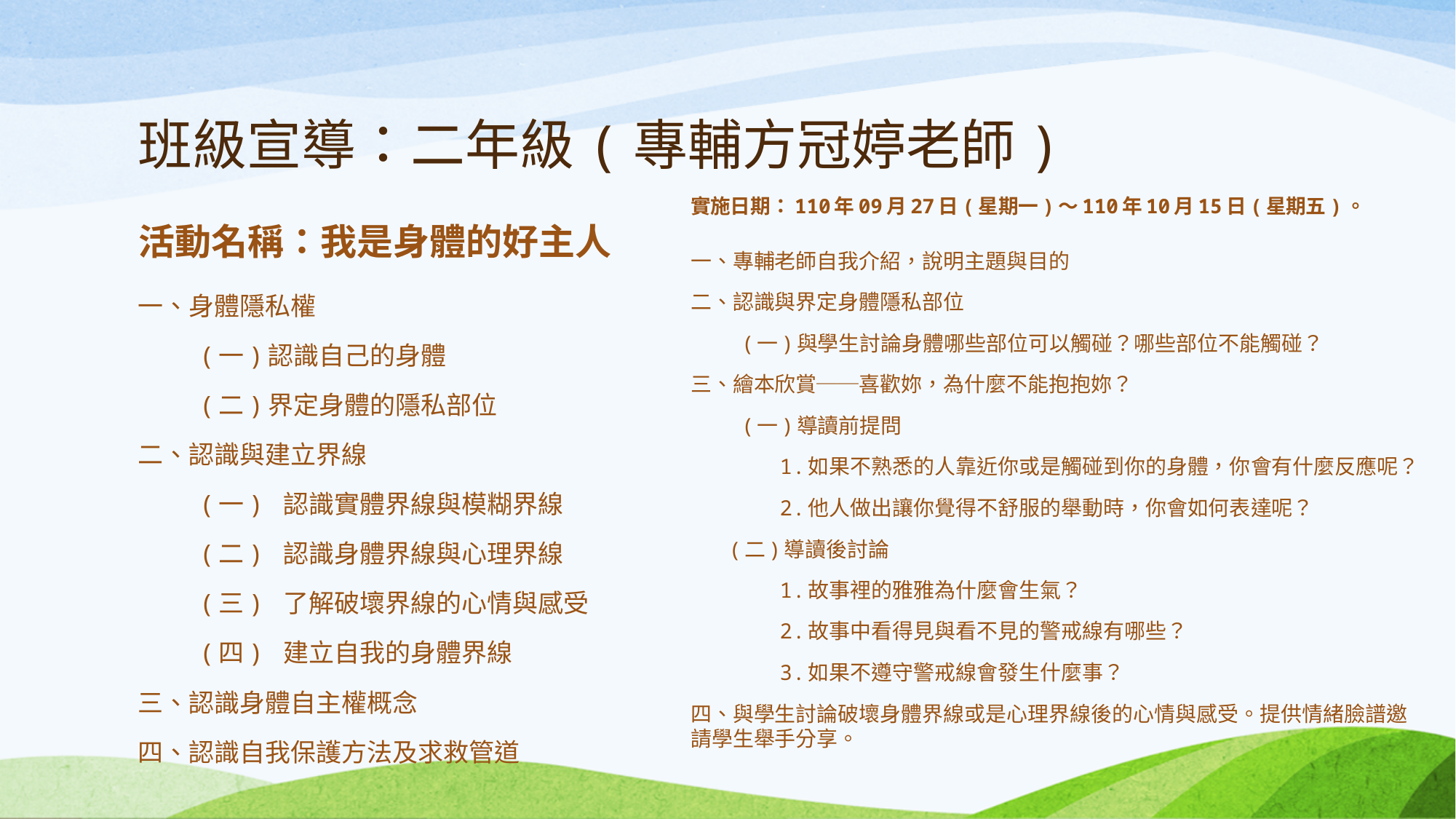

# 班級宣導：二年級(專輔方冠婷老師)
實施日期：110年09月27日(星期一)～110年10月15日(星期五)。
活動名稱：我是身體的好主人
一、專輔老師自我介紹，說明主題與目的
二、認識與界定身體隱私部位
    (一)與學生討論身體哪些部位可以觸碰？哪些部位不能觸碰？
三、繪本欣賞──喜歡妳，為什麼不能抱抱妳？
    (一)導讀前提問
       1.如果不熟悉的人靠近你或是觸碰到你的身體，你會有什麼反應呢？
       2.他人做出讓你覺得不舒服的舉動時，你會如何表達呢？
   (二)導讀後討論
       1.故事裡的雅雅為什麼會生氣？
       2.故事中看得見與看不見的警戒線有哪些？
       3.如果不遵守警戒線會發生什麼事？
四、與學生討論破壞身體界線或是心理界線後的心情與感受。提供情緒臉譜邀請學生舉手分享。

一、身體隱私權
    (一)認識自己的身體
    (二)界定身體的隱私部位
二、認識與建立界線
    (一) 認識實體界線與模糊界線
    (二) 認識身體界線與心理界線
    (三) 了解破壞界線的心情與感受
    (四) 建立自我的身體界線
三、認識身體自主權概念
四、認識自我保護方法及求救管道